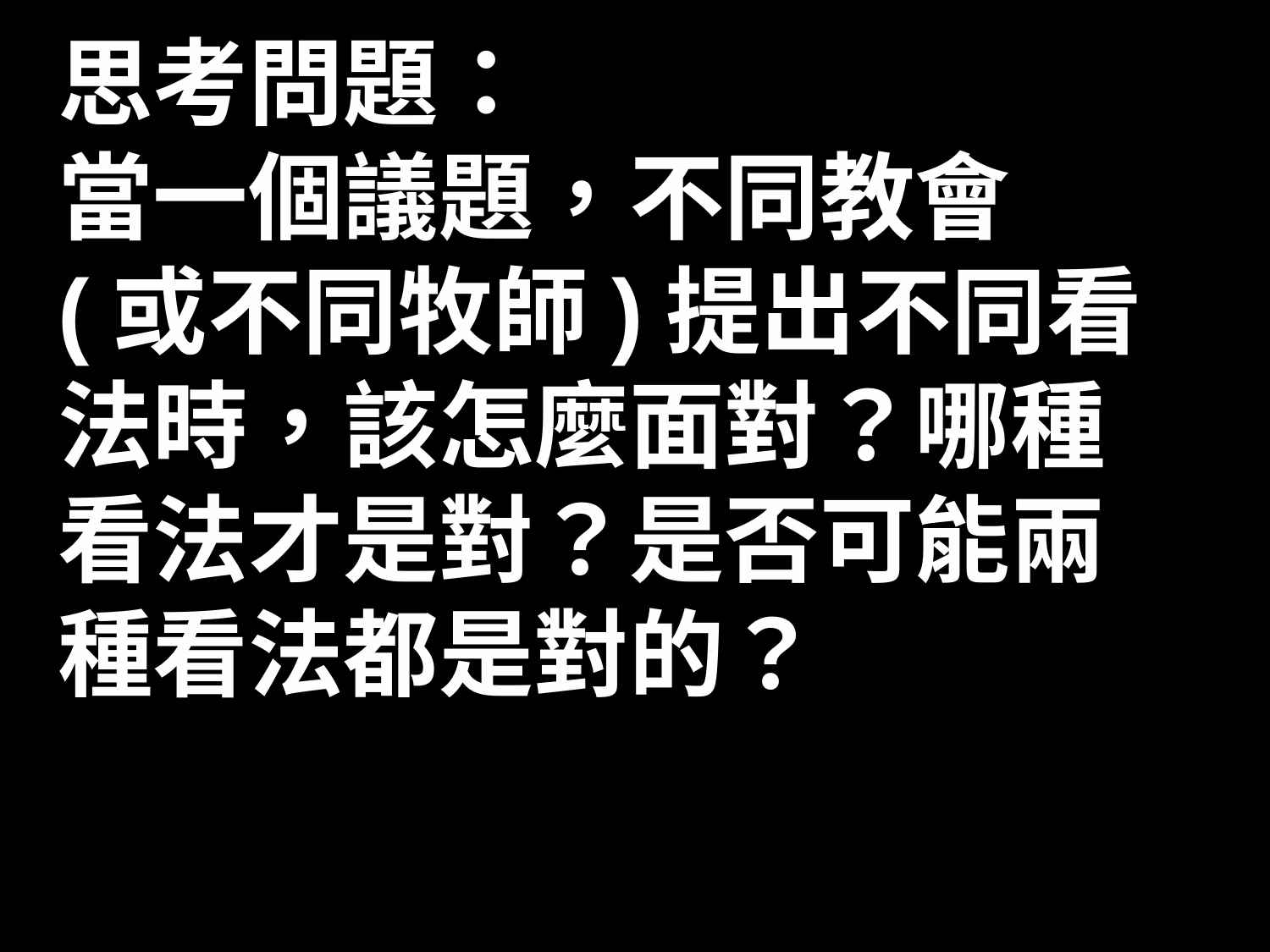

# 思考問題： 當一個議題，不同教會(或不同牧師)提出不同看法時，該怎麼面對？哪種看法才是對？是否可能兩種看法都是對的？